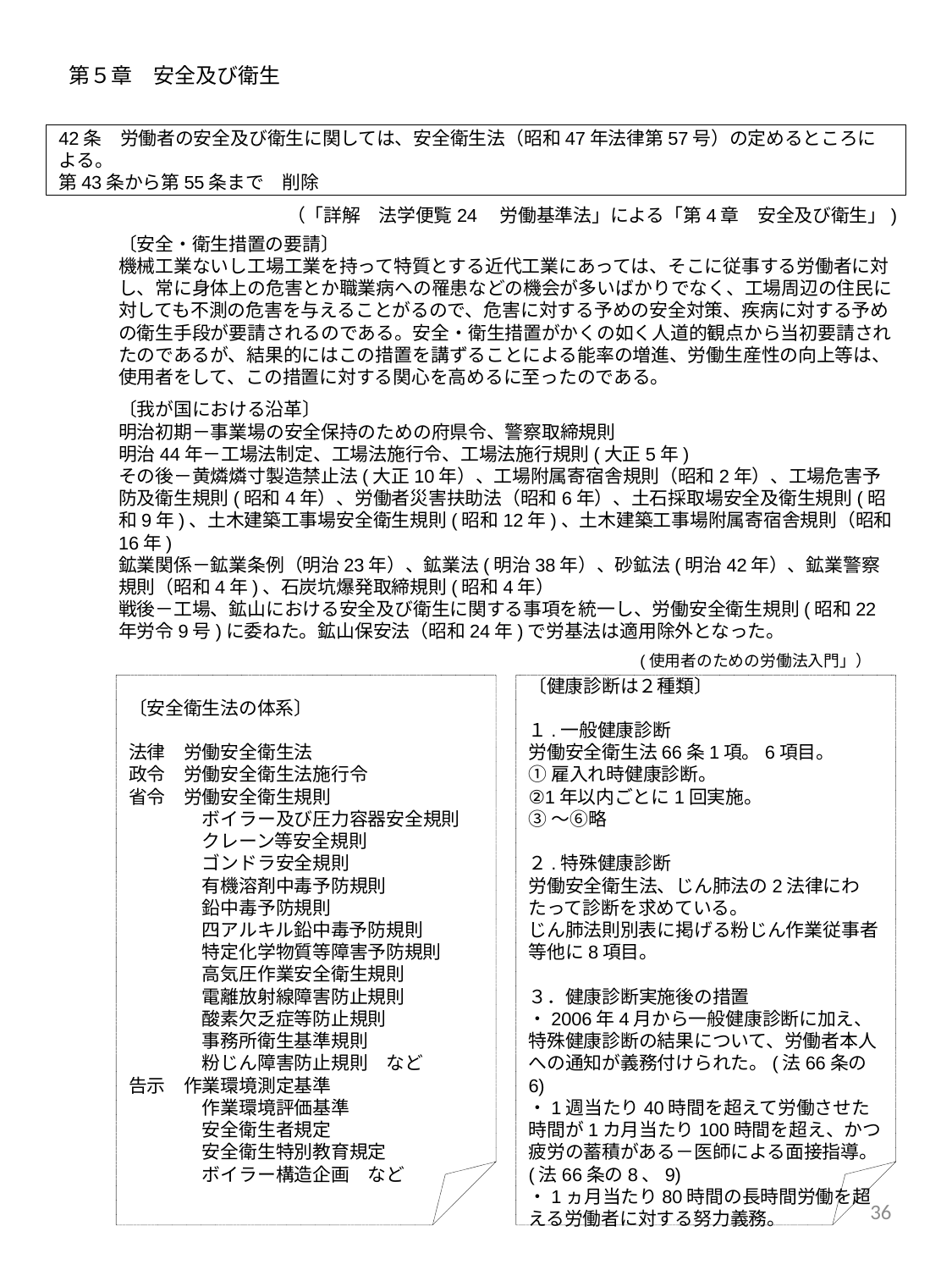

第５章　安全及び衛生
42条　労働者の安全及び衛生に関しては、安全衛生法（昭和47年法律第57号）の定めるところによる。
第43条から第55条まで　削除
（「詳解　法学便覧24　労働基準法」による「第4章　安全及び衛生」)
〔安全・衛生措置の要請〕
機械工業ないし工場工業を持って特質とする近代工業にあっては、そこに従事する労働者に対し、常に身体上の危害とか職業病への罹患などの機会が多いばかりでなく、工場周辺の住民に対しても不測の危害を与えることがるので、危害に対する予めの安全対策、疾病に対する予めの衛生手段が要請されるのである。安全・衛生措置がかくの如く人道的観点から当初要請されたのであるが、結果的にはこの措置を講ずることによる能率の増進、労働生産性の向上等は、使用者をして、この措置に対する関心を高めるに至ったのである。
〔我が国における沿革〕
明治初期－事業場の安全保持のための府県令、警察取締規則
明治44年－工場法制定、工場法施行令、工場法施行規則(大正5年)
その後－黄燐燐寸製造禁止法(大正10年）、工場附属寄宿舎規則（昭和2年）、工場危害予防及衛生規則(昭和4年）、労働者災害扶助法（昭和6年）、土石採取場安全及衛生規則(昭和9年)、土木建築工事場安全衛生規則(昭和12年)、土木建築工事場附属寄宿舎規則（昭和16年)
鉱業関係－鉱業条例（明治23年）、鉱業法(明治38年）、砂鉱法(明治42年）、鉱業警察規則（昭和4年)、石炭坑爆発取締規則(昭和4年）
戦後－工場、鉱山における安全及び衛生に関する事項を統一し、労働安全衛生規則(昭和22年労令9号)に委ねた。鉱山保安法（昭和24年)で労基法は適用除外となった。
　(使用者のための労働法入門」）

〔安全衛生法の体系〕

法律　労働安全衛生法
政令　労働安全衛生法施行令
省令　労働安全衛生規則
　　　　ボイラー及び圧力容器安全規則
　　　　クレーン等安全規則
　　　　ゴンドラ安全規則
　　　　有機溶剤中毒予防規則
　　　　鉛中毒予防規則
　　　　四アルキル鉛中毒予防規則
　　　　特定化学物質等障害予防規則
　　　　高気圧作業安全衛生規則
　　　　電離放射線障害防止規則
　　　　酸素欠乏症等防止規則
　　　　事務所衛生基準規則
　　　　粉じん障害防止規則　など
告示　作業環境測定基準
　　　　作業環境評価基準
　　　　安全衛生者規定
　　　　安全衛生特別教育規定
　　　　ボイラー構造企画　など

〔健康診断は２種類〕

１.一般健康診断
労働安全衛生法66条1項。6項目。
①雇入れ時健康診断。
②1年以内ごとに1回実施。
③～⑥略

２.特殊健康診断
労働安全衛生法、じん肺法の2法律にわたって診断を求めている。
じん肺法則別表に掲げる粉じん作業従事者等他に8項目。

３．健康診断実施後の措置
・2006年4月から一般健康診断に加え、特殊健康診断の結果について、労働者本人への通知が義務付けられた。(法66条の6)
・1週当たり40時間を超えて労働させた時間が1カ月当たり100時間を超え、かつ疲労の蓄積がある－医師による面接指導。(法66条の8、9)
・1ヵ月当たり80時間の長時間労働を超
える労働者に対する努力義務。

36